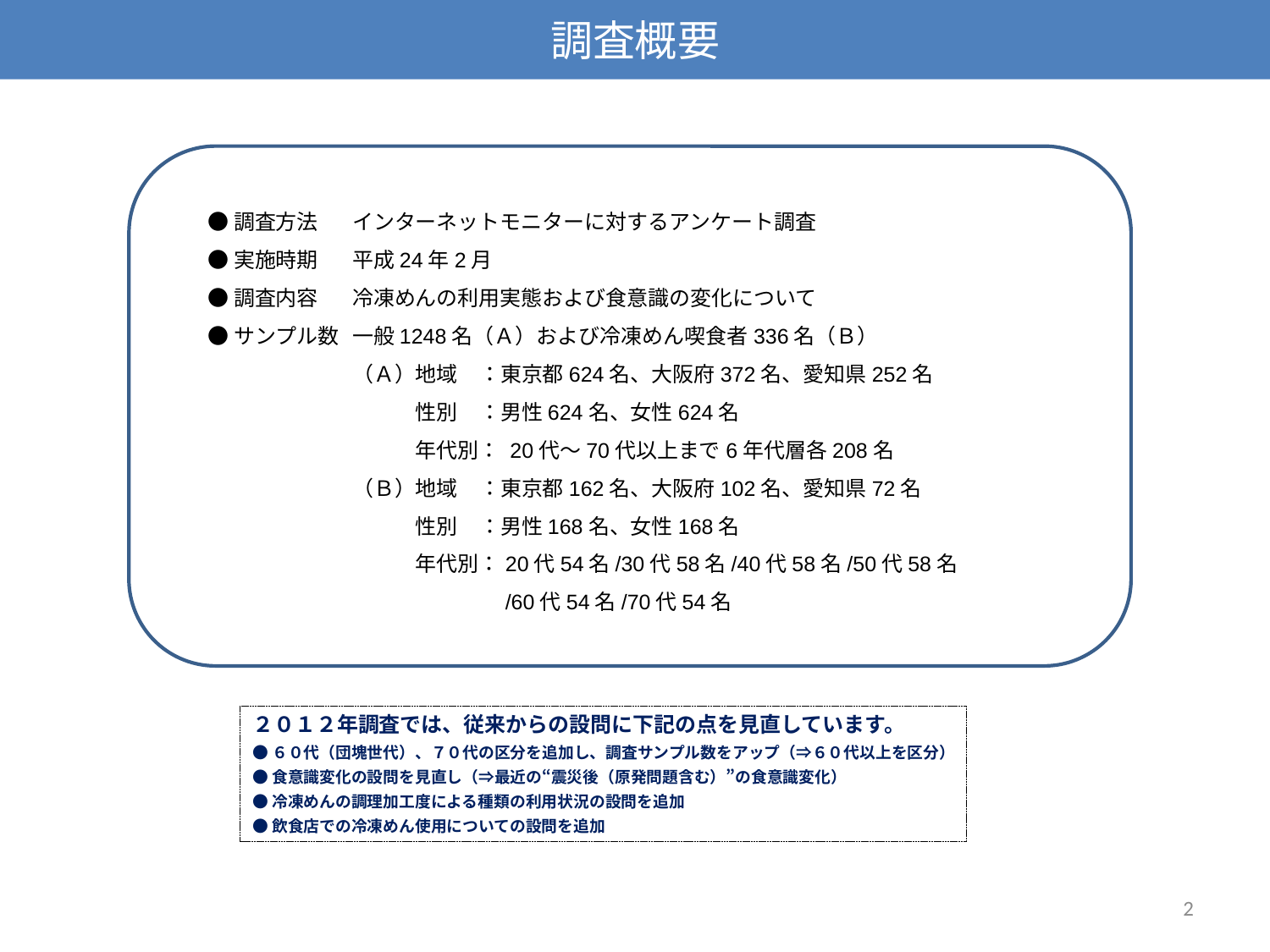

調査概要

●調査方法
●実施時期
●調査内容
●サンプル数
インターネットモニターに対するアンケート調査
平成24年2月
冷凍めんの利用実態および食意識の変化について
一般1248名（Ａ）および冷凍めん喫食者336名（Ｂ）
（Ａ）地域	：東京都624名、大阪府372名、愛知県252名
　　　性別	：男性624名、女性624名
　　　年代別： 20代～70代以上まで6年代層各208名
（Ｂ）地域	：東京都162名、大阪府102名、愛知県72名
　　　性別	：男性168名、女性168名
　　　年代別：20代54名/30代58名/40代58名/50代58名
	　/60代54名/70代54名
２０１２年調査では、従来からの設問に下記の点を見直しています。
●６０代（団塊世代）、７０代の区分を追加し、調査サンプル数をアップ（⇒６０代以上を区分）
●食意識変化の設問を見直し（⇒最近の“震災後（原発問題含む）”の食意識変化）
●冷凍めんの調理加工度による種類の利用状況の設問を追加
●飲食店での冷凍めん使用についての設問を追加
2